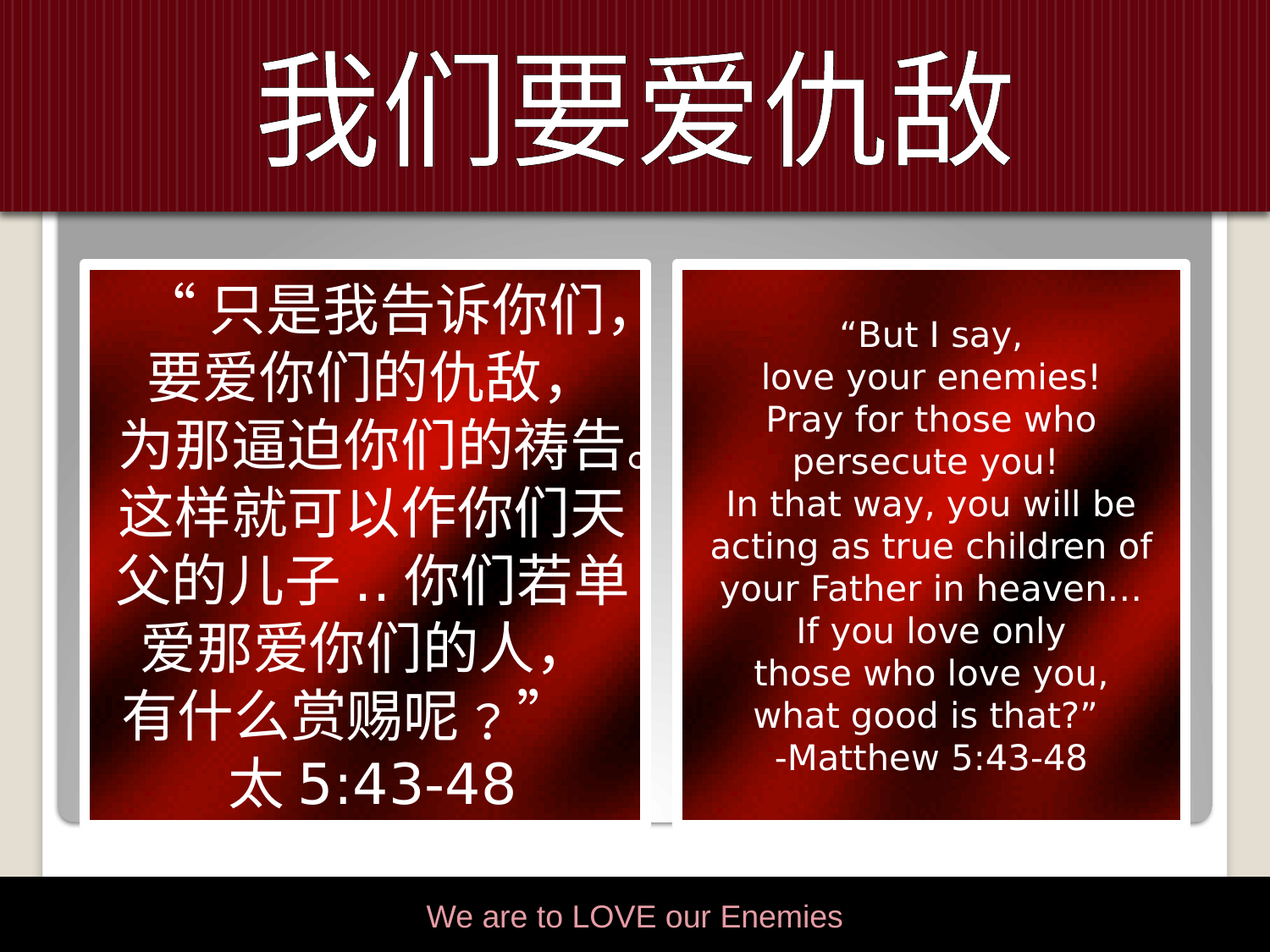

# 我们要爱仇敌
“只是我告诉你们， 要爱你们的仇敌，  为那逼迫你们的祷告。这样就可以作你们天父的儿子..你们若单爱那爱你们的人，  有什么赏赐呢﹖”     太5:43-48
“But I say,
 love your enemies!
Pray for those who persecute you!
In that way, you will be acting as true children of your Father in heaven…
If you love only
 those who love you,
what good is that?”
-Matthew 5:43-48
We are to LOVE our Enemies